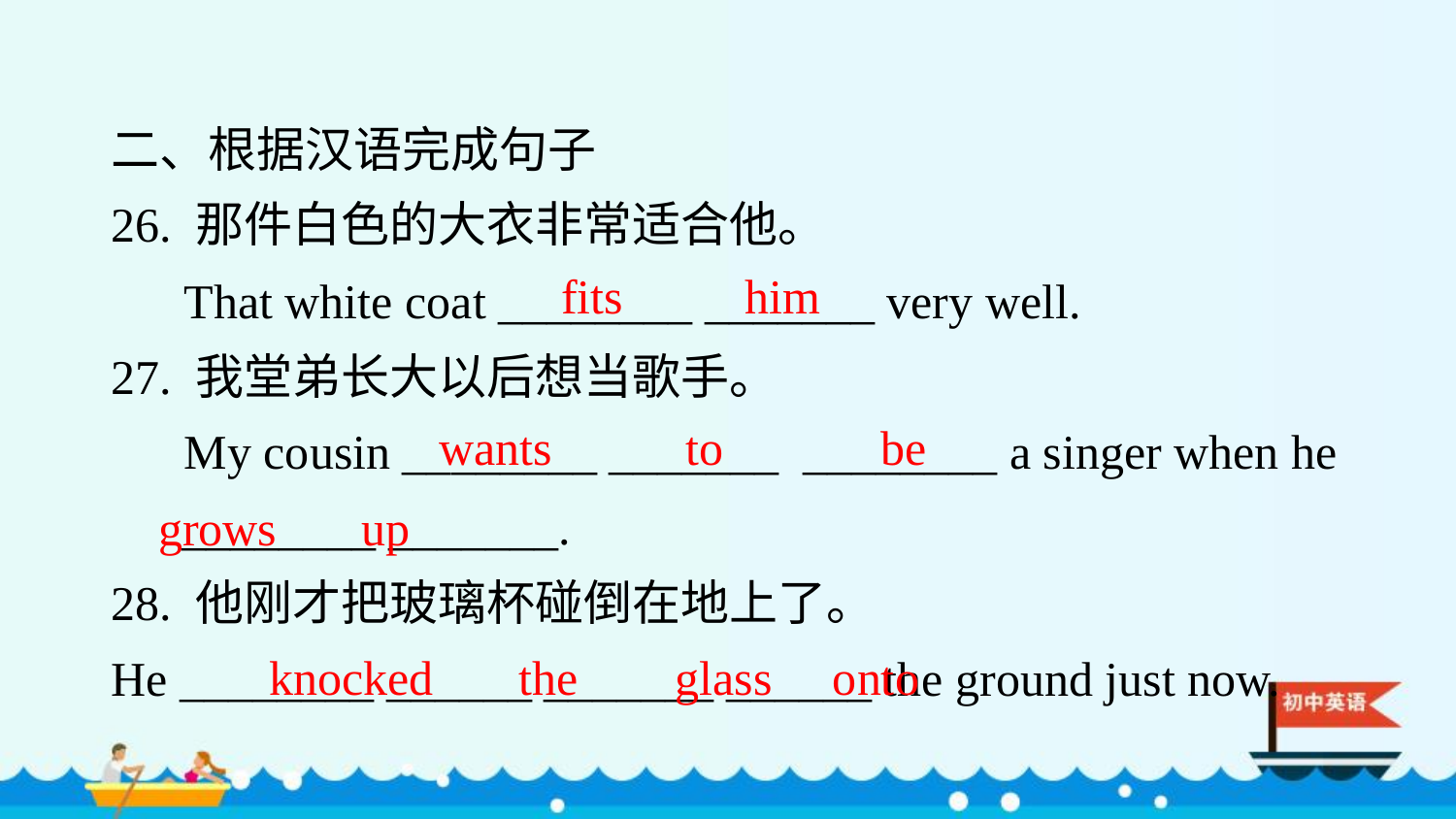

二、根据汉语完成句子
26. 那件白色的大衣非常适合他。
      That white coat ________ _______ very well.
27. 我堂弟长大以后想当歌手。
      My cousin ________ _______  ________ a singer when he ________ _______.
28. 他刚才把玻璃杯碰倒在地上了。
He ________ ______ _______ ______ the ground just now.
fits          him
wants           to             be
grows       up
knocked       the        glass     onto